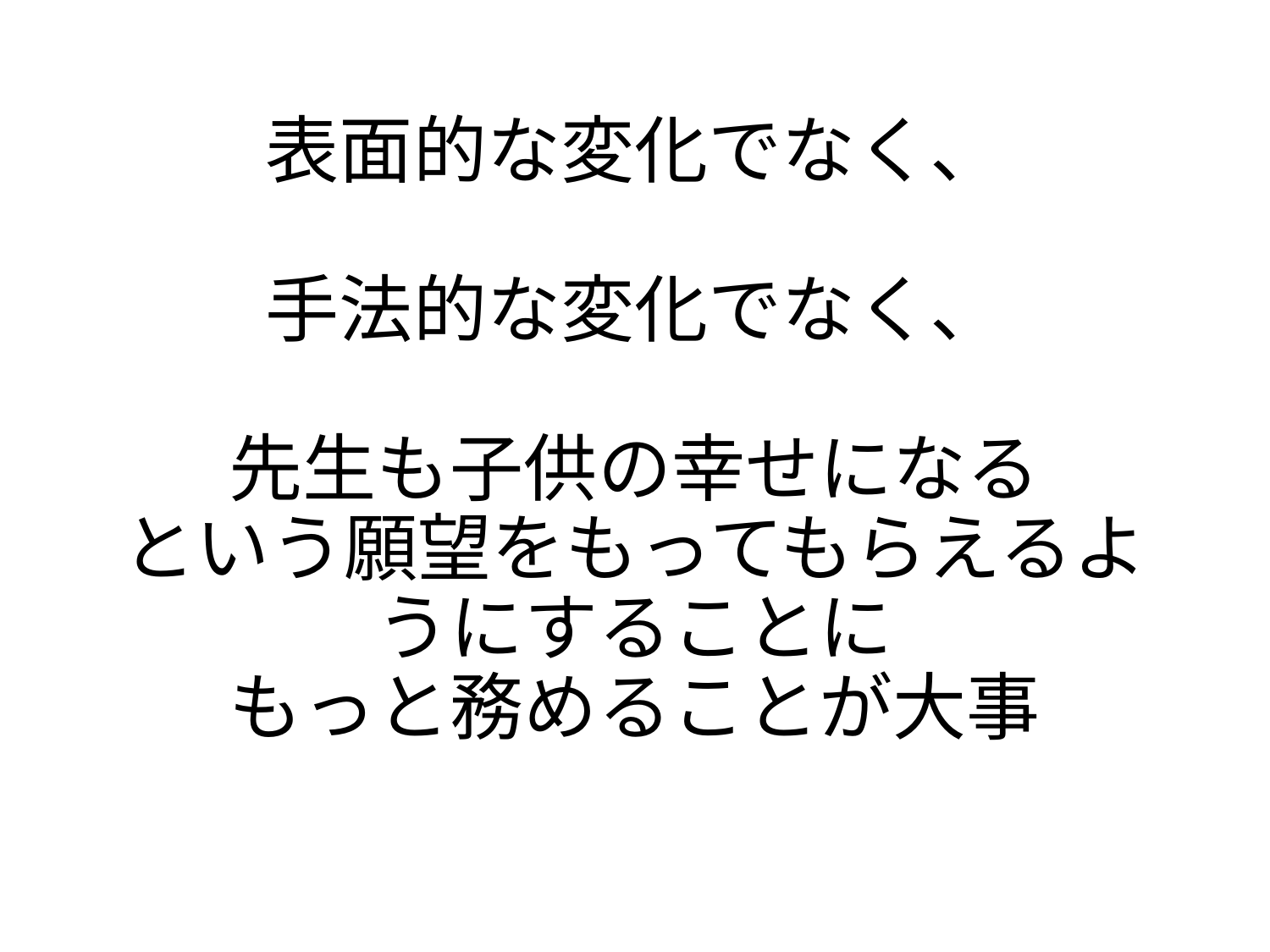

# 表面的な変化でなく、 手法的な変化でなく、 先生も子供の幸せになる という願望をもってもらえるようにすることに もっと務めることが大事